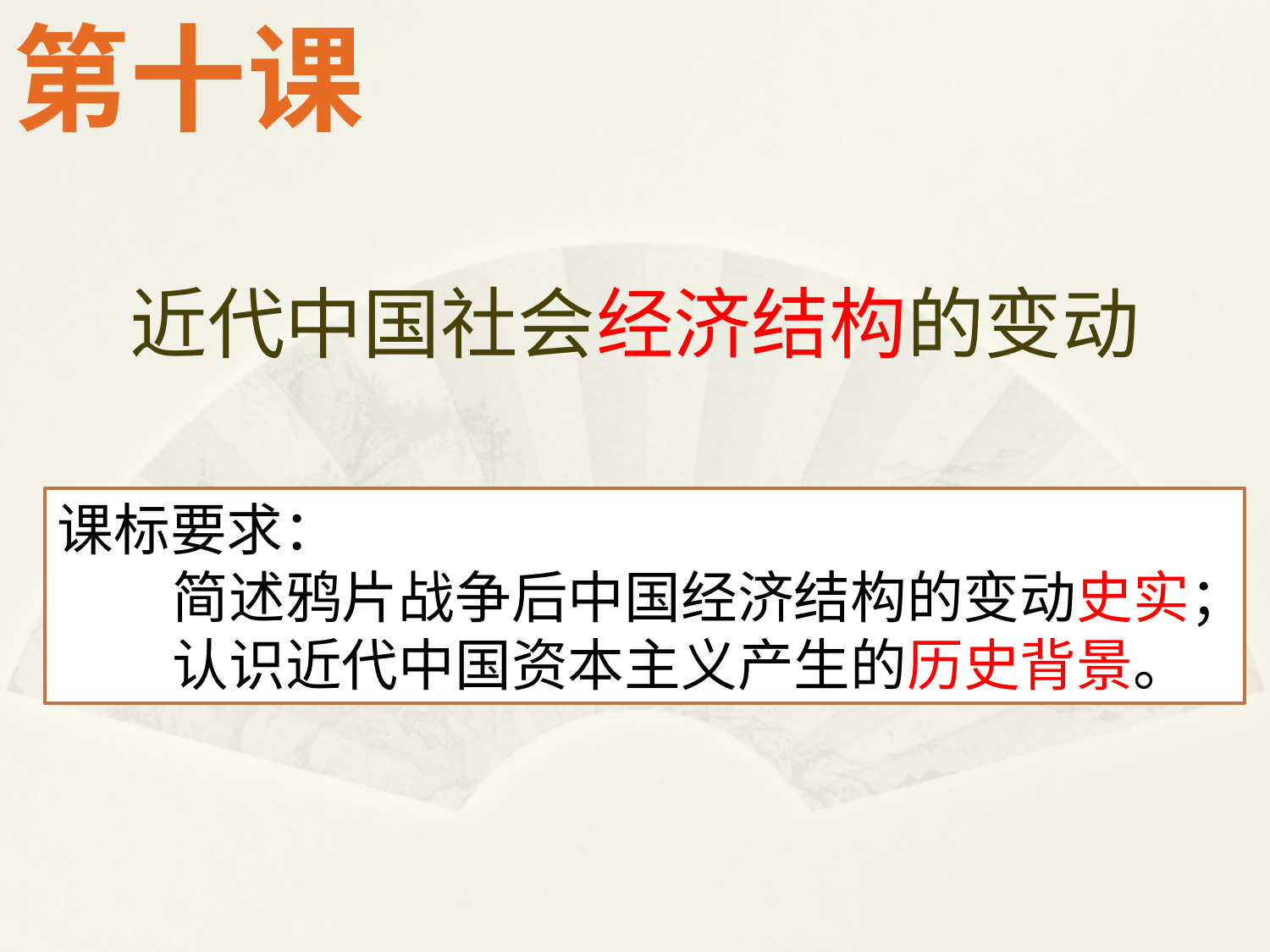

第十课
近代中国社会经济结构的变动
课标要求：
        简述鸦片战争后中国经济结构的变动史实；
        认识近代中国资本主义产生的历史背景。